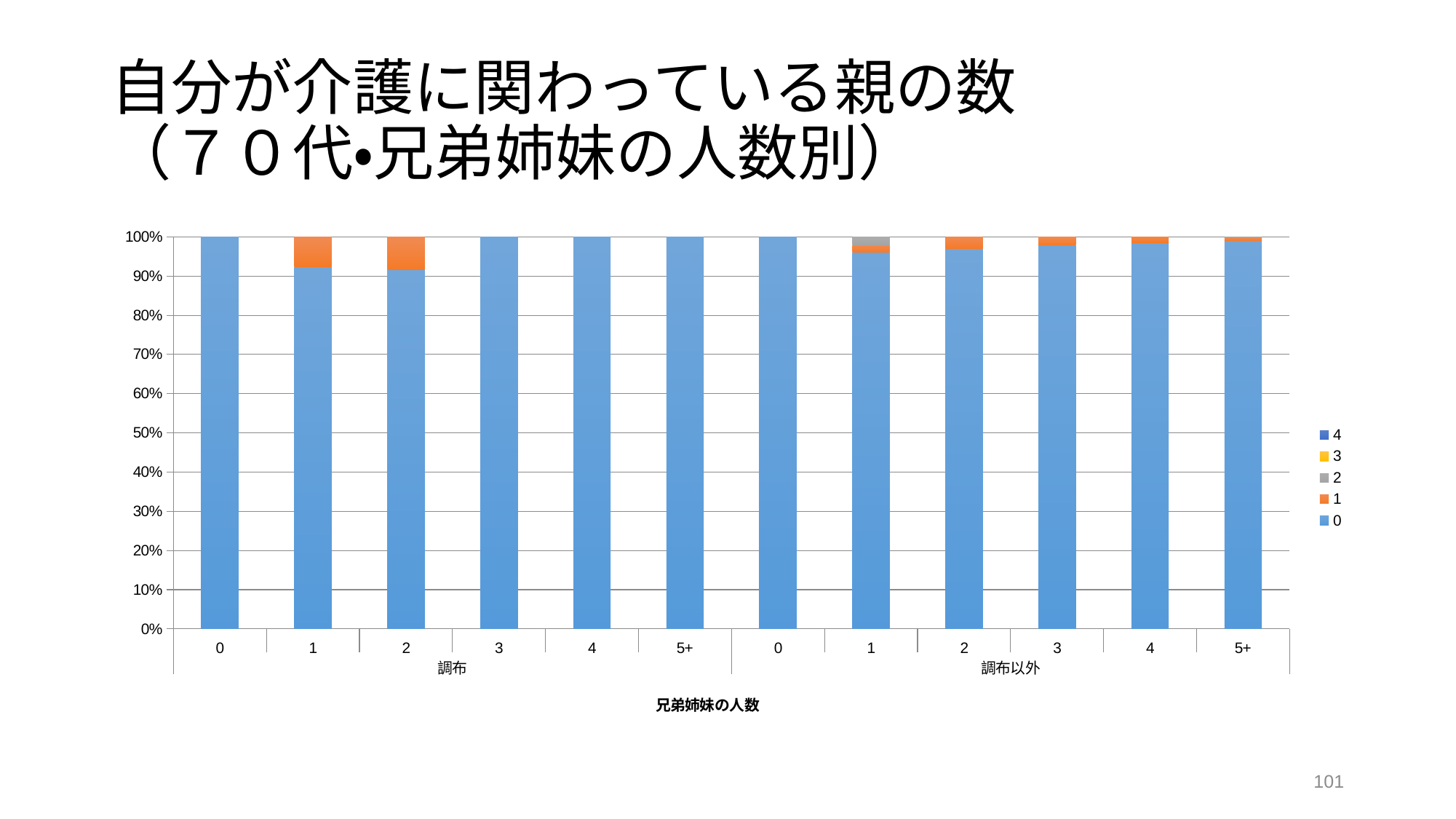

# 自分が介護に関わっている親の数 （７０代・兄弟姉妹の人数別）

### Chart

| Category | 0 | 1 | 2 | 3 | 4 |
|---|---|---|---|---|---|
| 0 | 4.0 | 0.0 | None | None | None |
| 1 | 12.0 | 1.0 | None | None | None |
| 2 | 11.0 | 1.0 | None | None | None |
| 3 | 15.0 | 0.0 | None | None | None |
| 4 | 20.0 | 0.0 | None | None | None |
| 5+ | 45.0 | 0.0 | None | None | None |
| 0 | 66.0 | 0.0 | 0.0 | None | None |
| 1 | 96.0 | 2.0 | 2.0 | None | None |
| 2 | 161.0 | 5.0 | 0.0 | None | None |
| 3 | 187.0 | 4.0 | 0.0 | None | None |
| 4 | 208.0 | 3.0 | 0.0 | None | None |
| 5+ | 772.0 | 7.0 | 1.0 | None | None |
101